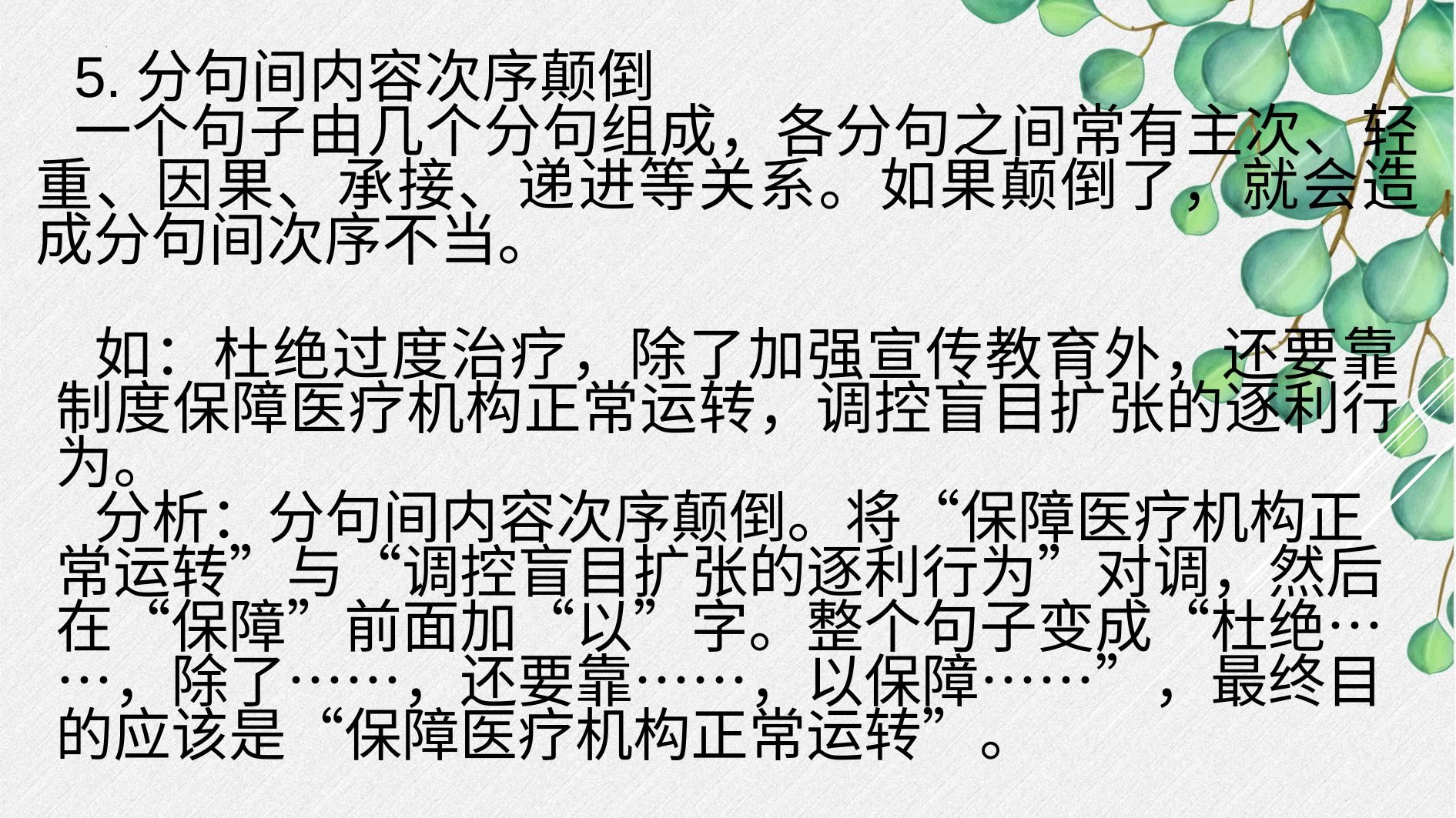

5.分句间内容次序颠倒
一个句子由几个分句组成，各分句之间常有主次、轻重、因果、承接、递进等关系。如果颠倒了，就会造成分句间次序不当。
如：杜绝过度治疗，除了加强宣传教育外，还要靠制度保障医疗机构正常运转，调控盲目扩张的逐利行为。
分析：分句间内容次序颠倒。将“保障医疗机构正常运转”与“调控盲目扩张的逐利行为”对调，然后在“保障”前面加“以”字。整个句子变成“杜绝……，除了……，还要靠……，以保障……”，最终目的应该是“保障医疗机构正常运转”。